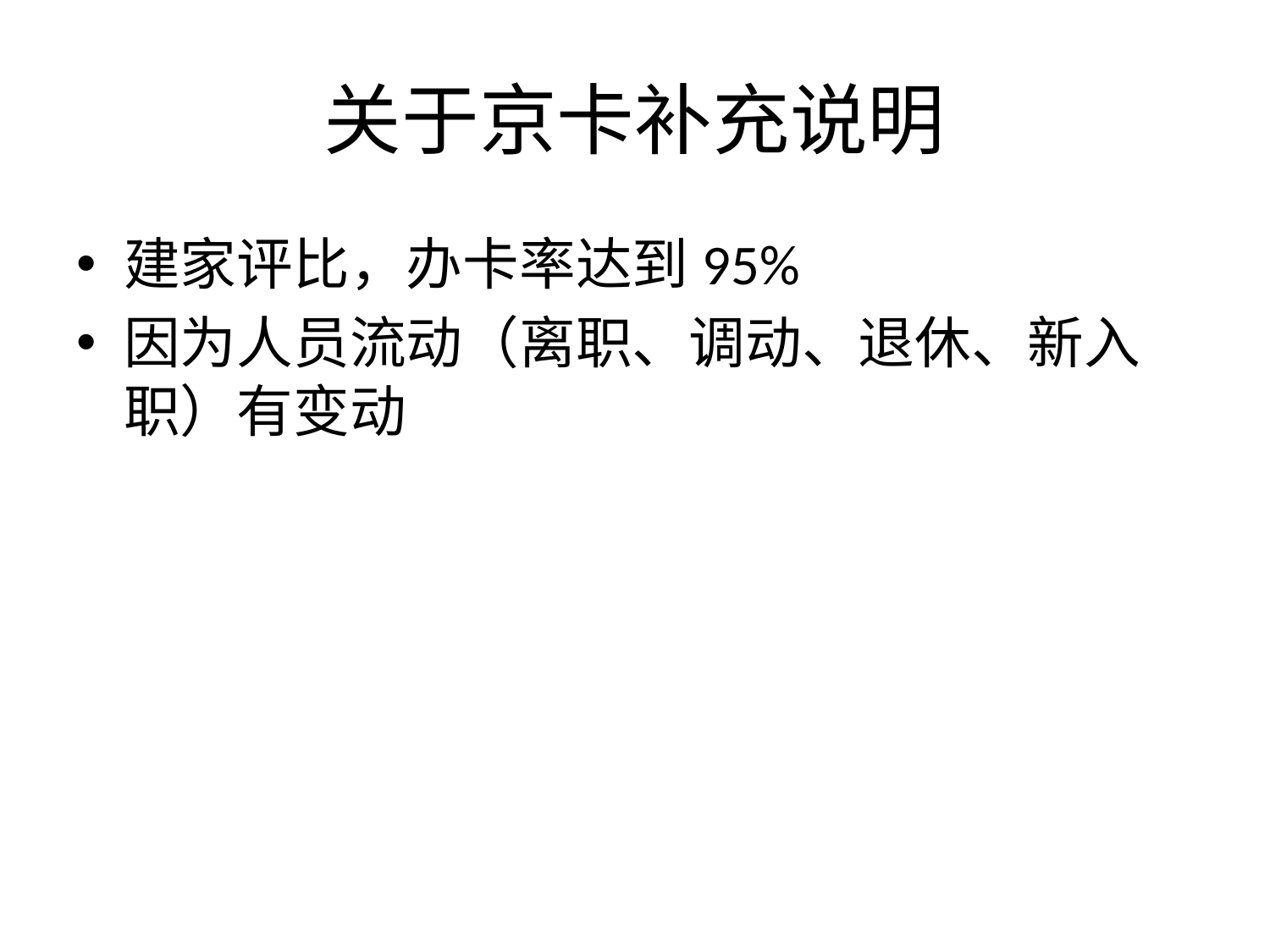

# 关于京卡补充说明
建家评比，办卡率达到95%
因为人员流动（离职、调动、退休、新入职）有变动